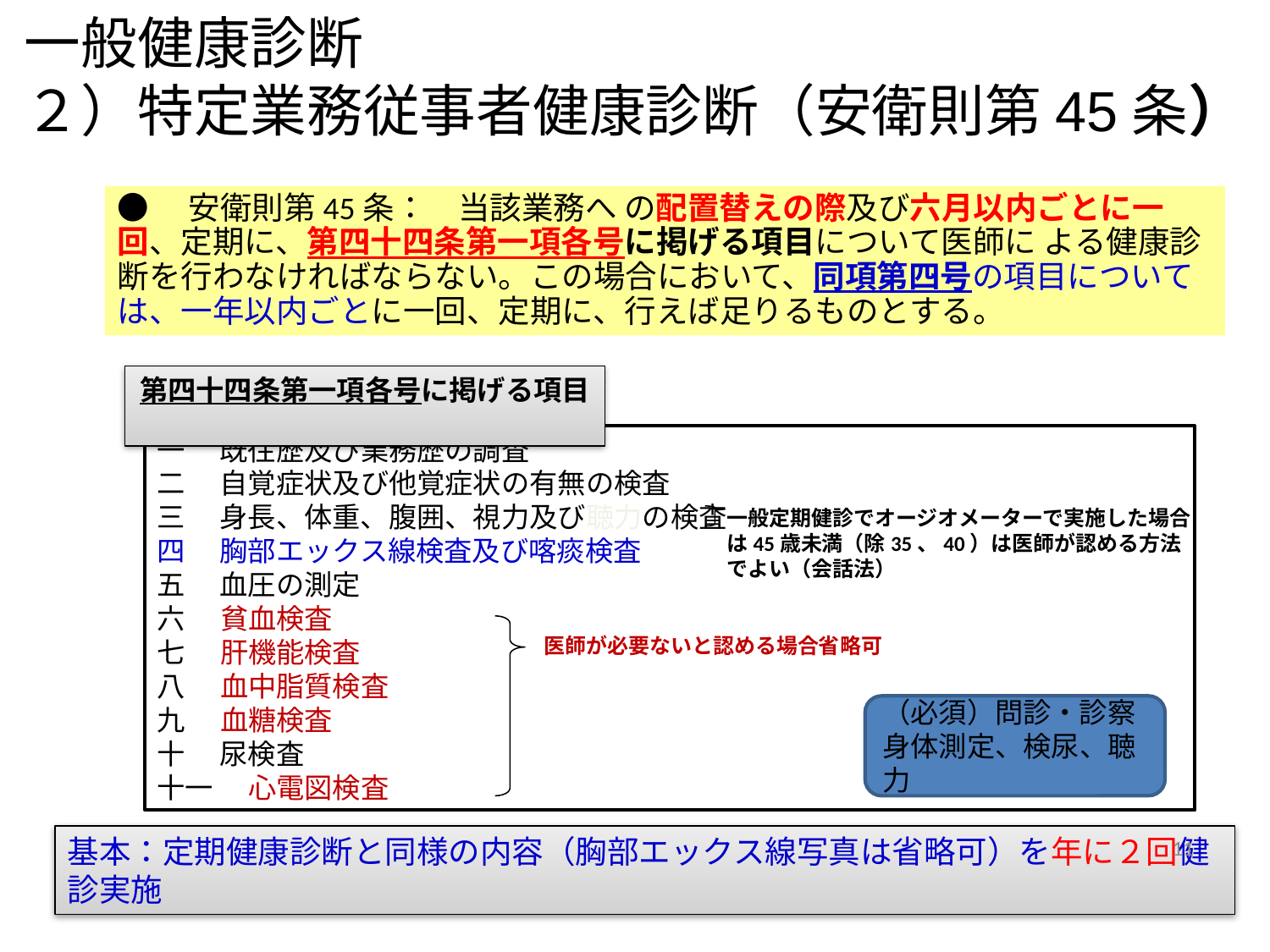

一般健康診断
２）特定業務従事者健康診断（安衛則第45条）

●　安衛則第45条：　当該業務へ の配置替えの際及び六月以内ごとに一回、定期に、第四十四条第一項各号に掲げる項目について医師に よる健康診断を行わなければならない。この場合において、同項第四号の項目については、一年以内ごとに一回、定期に、行えば足りるものとする。
第四十四条第一項各号に掲げる項目
一 　既往歴及び業務歴の調査
二 　自覚症状及び他覚症状の有無の検査
三 　身長、体重、腹囲、視力及び聴力の検査
四 　胸部エックス線検査及び喀痰検査
五 　血圧の測定
六 　貧血検査
七 　肝機能検査
八 　血中脂質検査
九 　血糖検査
十 　尿検査
十一 　心電図検査

一般定期健診でオージオメーターで実施した場合
は45歳未満（除35、40）は医師が認める方法
でよい（会話法）

医師が必要ないと認める場合省略可
（必須）問診・診察
身体測定、検尿、聴力
11
基本：定期健康診断と同様の内容（胸部エックス線写真は省略可）を年に２回健診実施